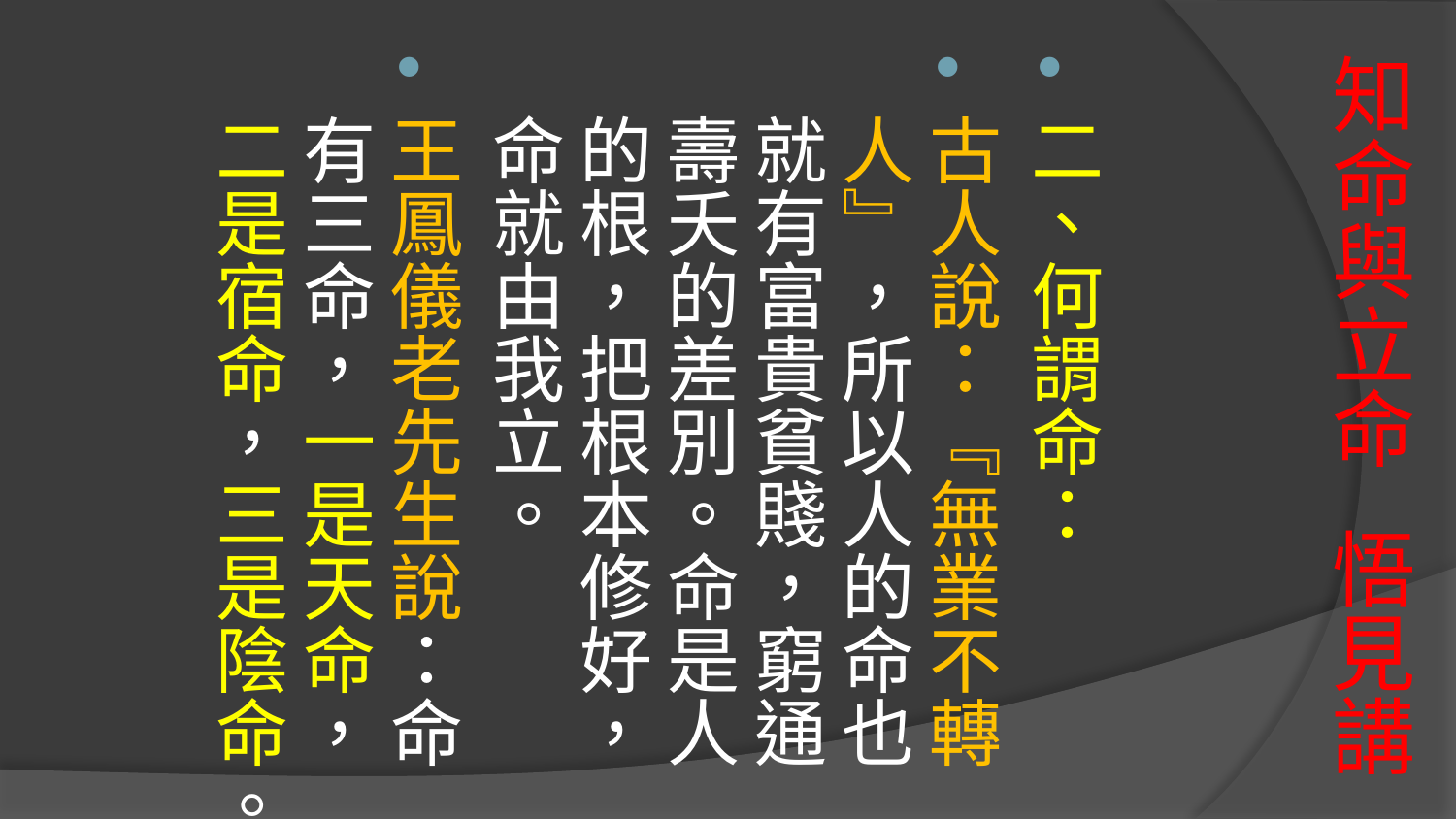

二、何謂命：
古人說：『無業不轉人』，所以人的命也就有富貴貧賤，窮通壽夭的差別。命是人的根，把根本修好，命就由我立。
王鳳儀老先生說：命有三命，一是天命，二是宿命，三是陰命。

# 知命與立命   悟見講